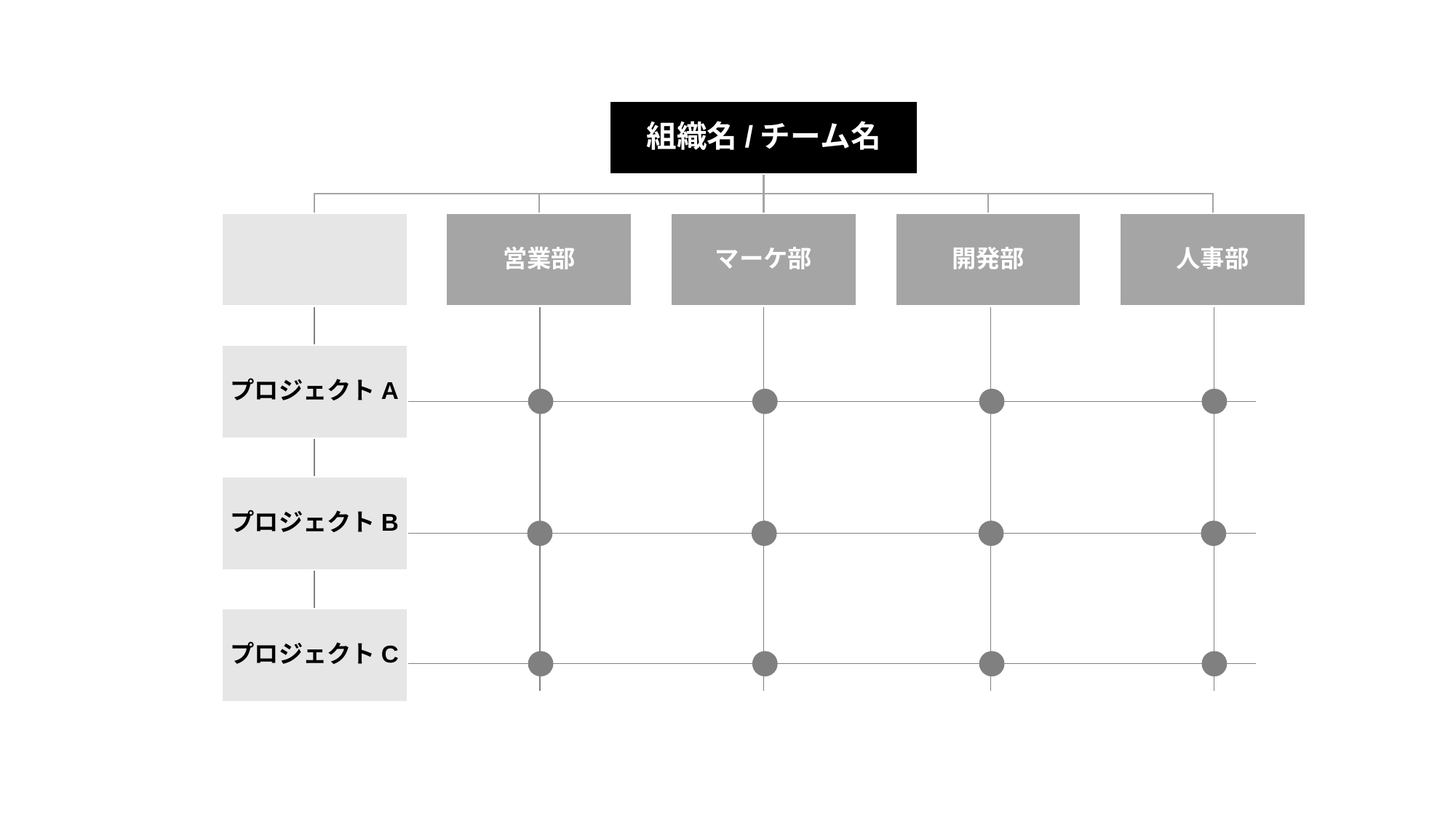

組織名/チーム名

プロジェクトA
プロジェクトB
プロジェクトC
営業部

マーケ部

開発部

人事部